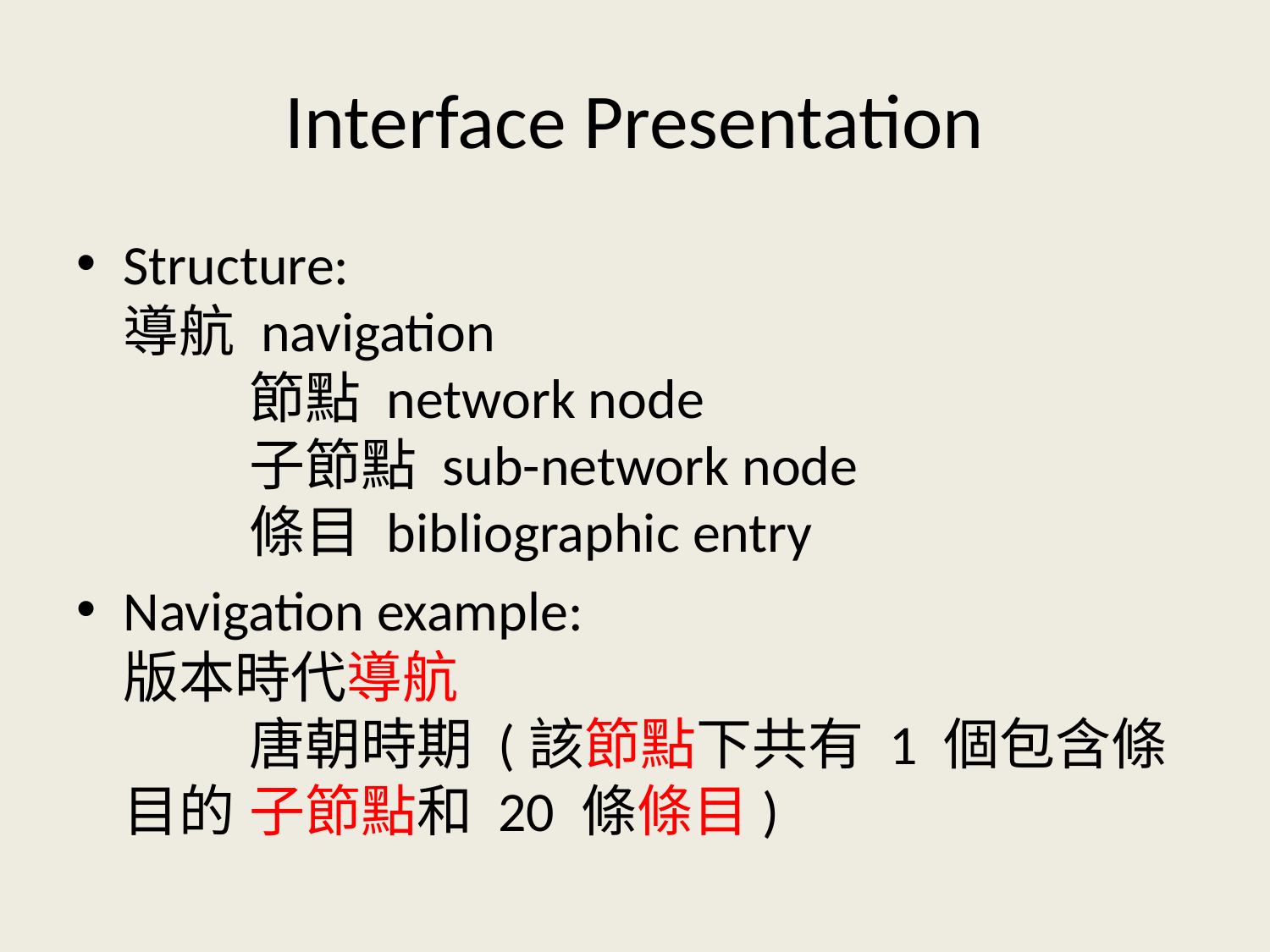

# Interface Presentation
Structure:
導航 navigation
	節點 network node
		子節點 sub-network node
			條目 bibliographic entry
Navigation example:
版本時代導航
	唐朝時期 (該節點下共有 1 個包含條目的	子節點和 20 條條目)